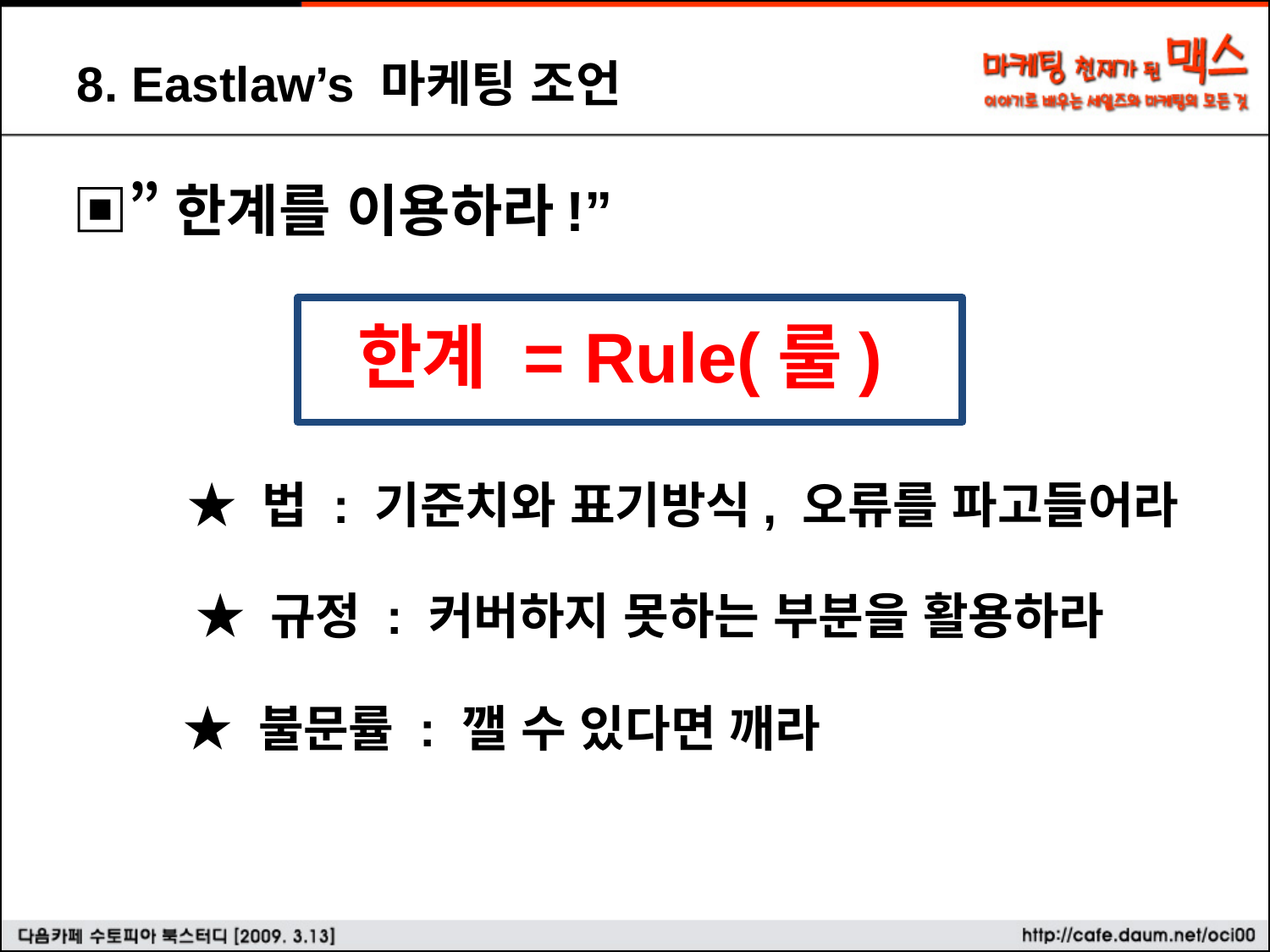

8. Eastlaw’s 마케팅 조언
▣”한계를 이용하라 !”
한계 = Rule(룰)
★ 법 : 기준치와 표기방식, 오류를 파고들어라
★ 규정 : 커버하지 못하는 부분을 활용하라
★ 불문률 : 깰 수 있다면 깨라